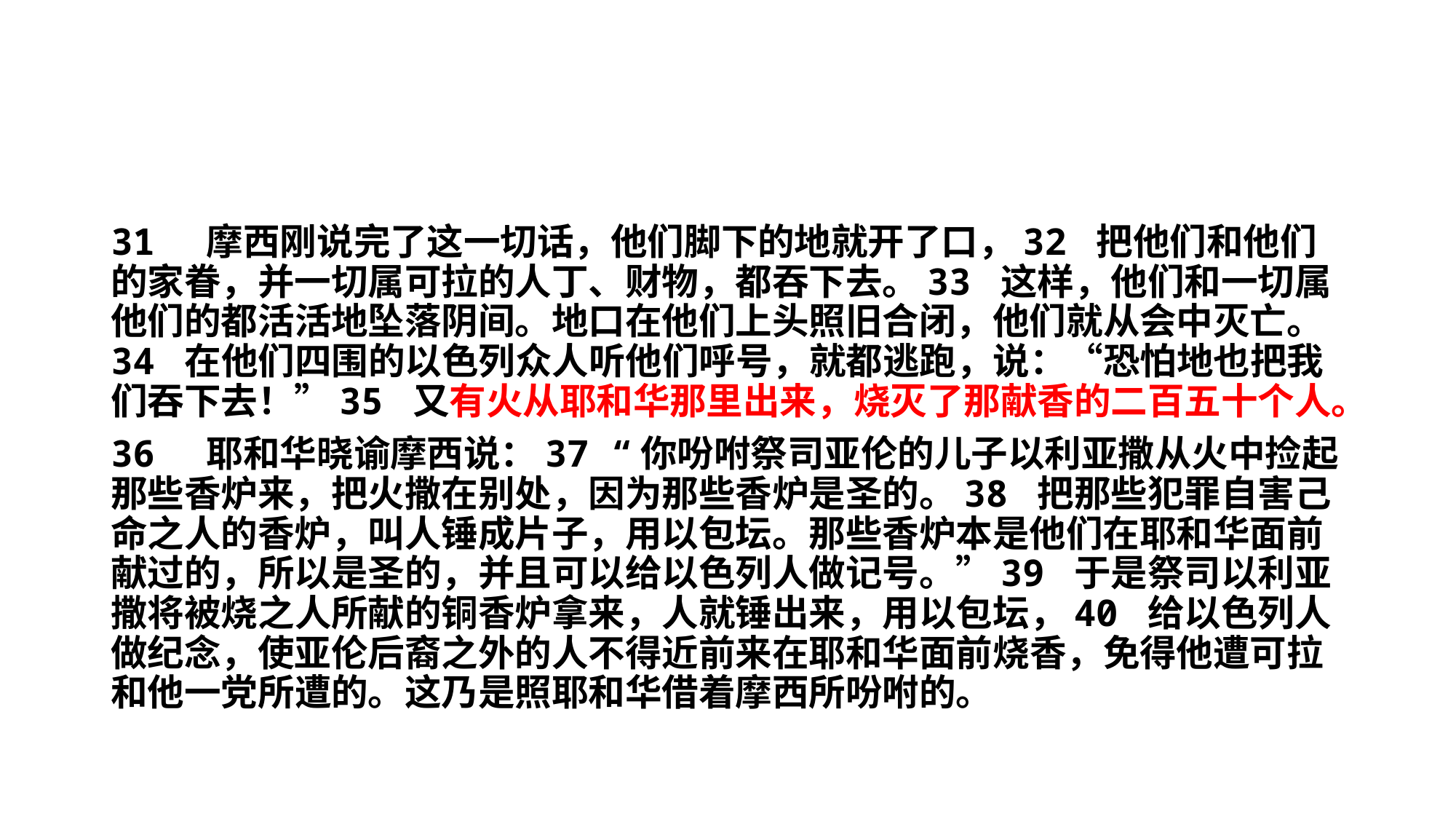

#
31  摩西刚说完了这一切话，他们脚下的地就开了口，32 把他们和他们的家眷，并一切属可拉的人丁、财物，都吞下去。33 这样，他们和一切属他们的都活活地坠落阴间。地口在他们上头照旧合闭，他们就从会中灭亡。34 在他们四围的以色列众人听他们呼号，就都逃跑，说：“恐怕地也把我们吞下去！”35 又有火从耶和华那里出来，烧灭了那献香的二百五十个人。
36  耶和华晓谕摩西说：37 “你吩咐祭司亚伦的儿子以利亚撒从火中捡起那些香炉来，把火撒在别处，因为那些香炉是圣的。38 把那些犯罪自害己命之人的香炉，叫人锤成片子，用以包坛。那些香炉本是他们在耶和华面前献过的，所以是圣的，并且可以给以色列人做记号。”39 于是祭司以利亚撒将被烧之人所献的铜香炉拿来，人就锤出来，用以包坛，40 给以色列人做纪念，使亚伦后裔之外的人不得近前来在耶和华面前烧香，免得他遭可拉和他一党所遭的。这乃是照耶和华借着摩西所吩咐的。